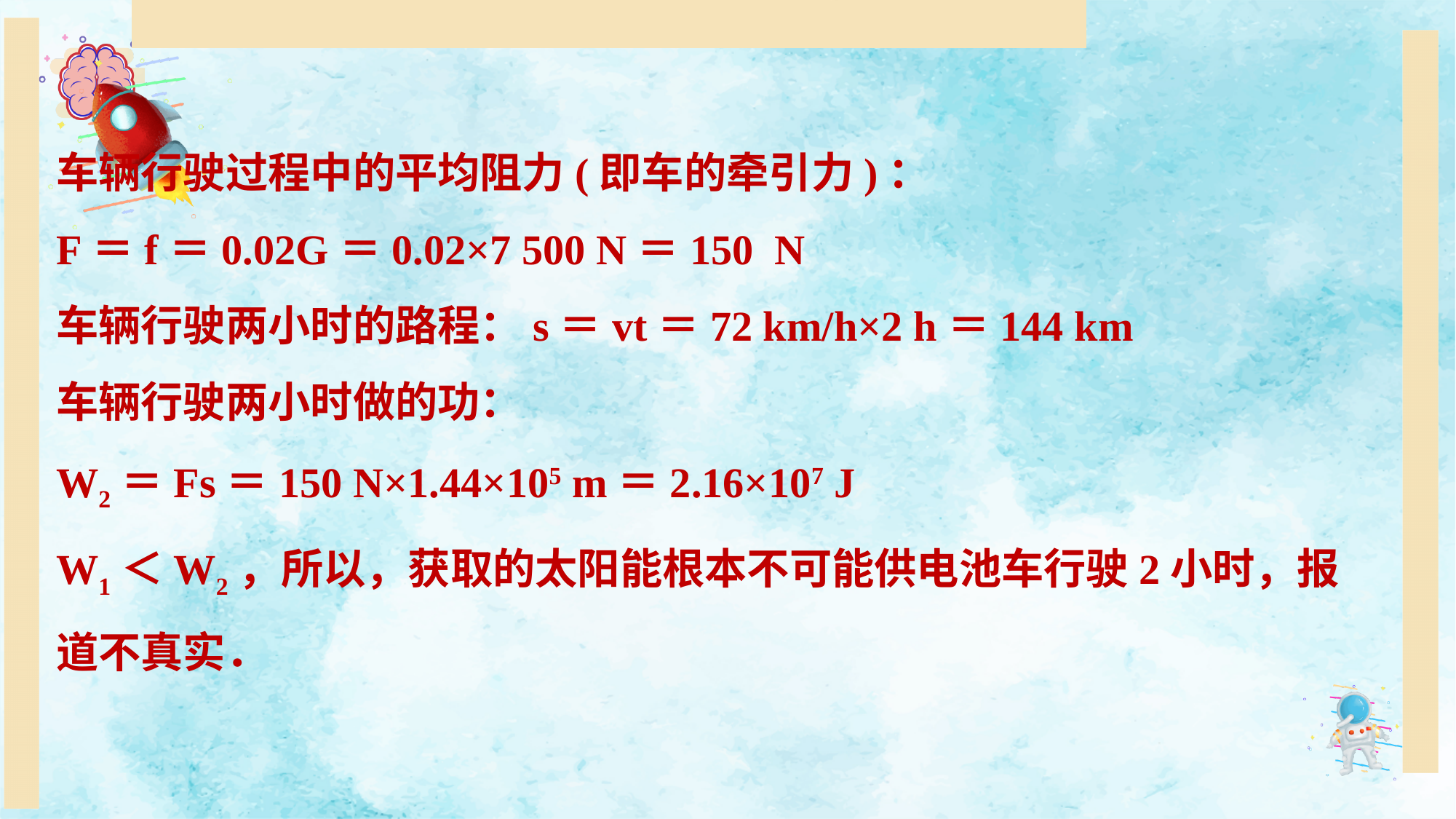

车辆行驶过程中的平均阻力(即车的牵引力)：
F＝f＝0.02G＝0.02×7 500 N＝150  N
车辆行驶两小时的路程：s＝vt＝72 km/h×2 h＝144 km
车辆行驶两小时做的功：
W2＝Fs＝150 N×1.44×105 m＝2.16×107 J
W1＜W2，所以，获取的太阳能根本不可能供电池车行驶2小时，报道不真实．